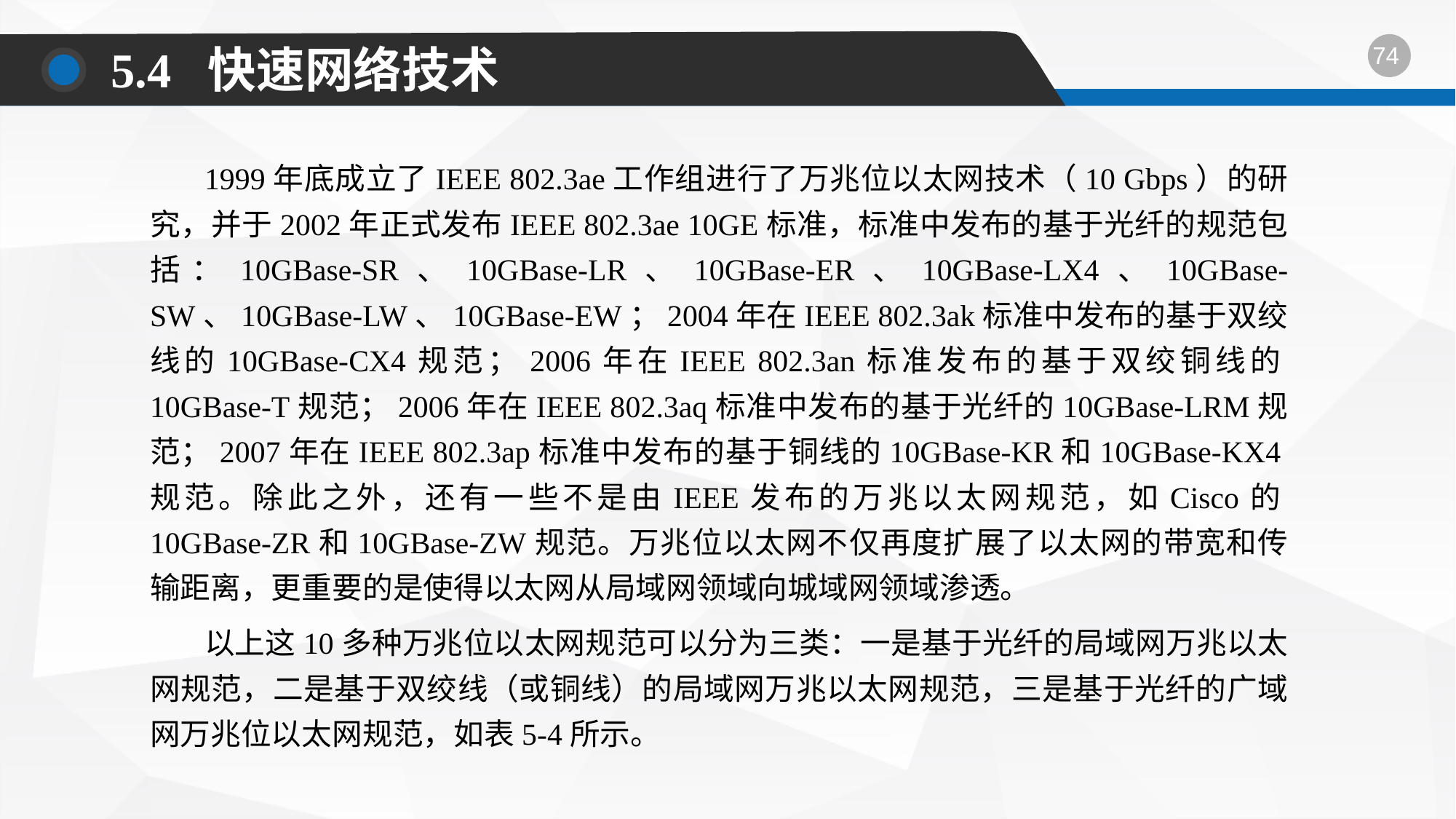

5.4  快速网络技术
1999年底成立了IEEE 802.3ae工作组进行了万兆位以太网技术（10 Gbps）的研究，并于2002年正式发布IEEE 802.3ae 10GE标准，标准中发布的基于光纤的规范包括：10GBase-SR、10GBase-LR、10GBase-ER、10GBase-LX4、10GBase-SW、10GBase-LW、10GBase-EW；2004年在IEEE 802.3ak标准中发布的基于双绞线的10GBase-CX4规范；2006年在IEEE 802.3an标准发布的基于双绞铜线的10GBase-T规范；2006年在IEEE 802.3aq标准中发布的基于光纤的10GBase-LRM规范；2007年在IEEE 802.3ap标准中发布的基于铜线的10GBase-KR和10GBase-KX4规范。除此之外，还有一些不是由IEEE发布的万兆以太网规范，如Cisco的10GBase-ZR和10GBase-ZW规范。万兆位以太网不仅再度扩展了以太网的带宽和传输距离，更重要的是使得以太网从局域网领域向城域网领域渗透。
以上这10多种万兆位以太网规范可以分为三类：一是基于光纤的局域网万兆以太网规范，二是基于双绞线（或铜线）的局域网万兆以太网规范，三是基于光纤的广域网万兆位以太网规范，如表5-4所示。